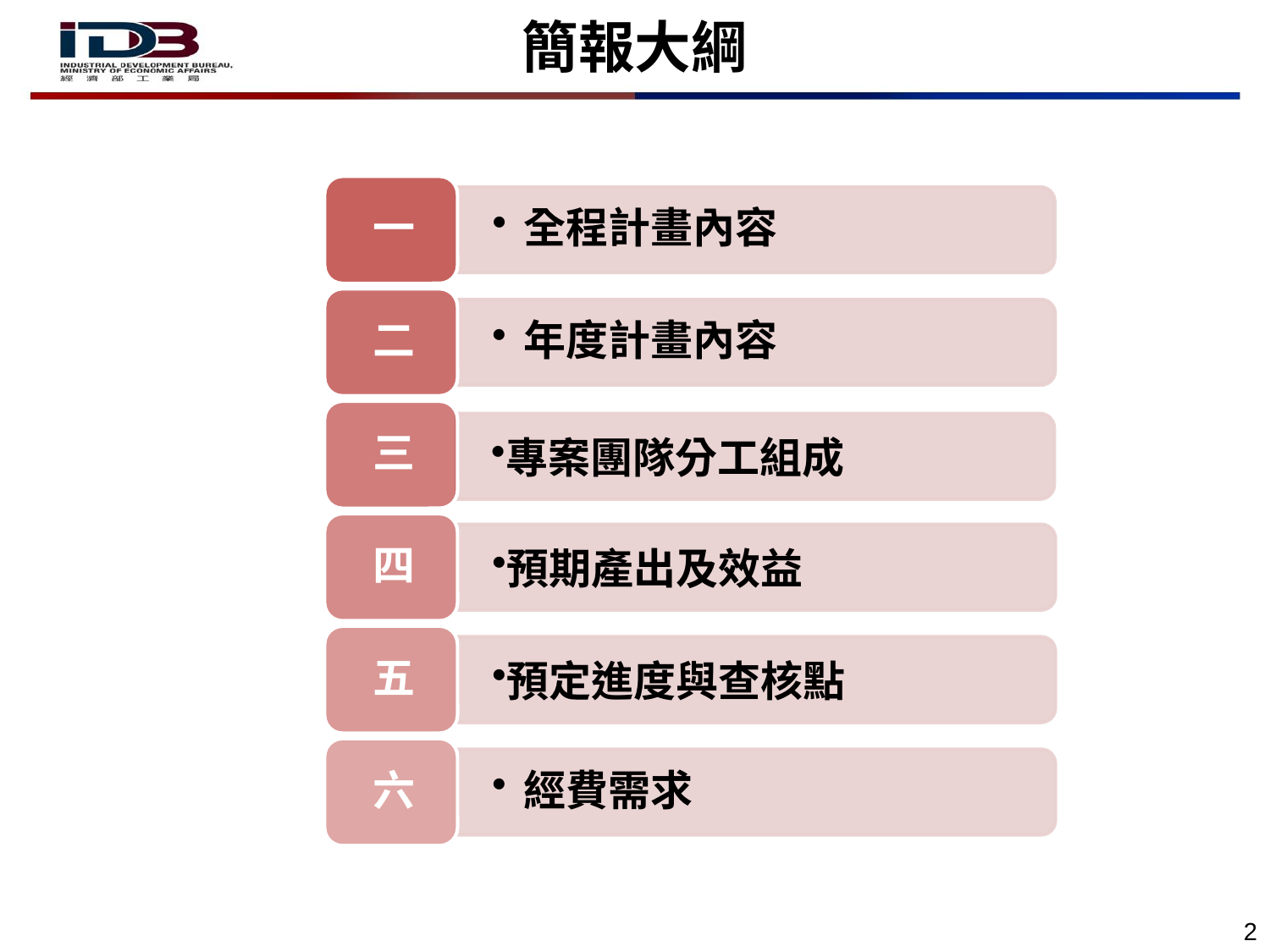

簡報大綱
全程計畫內容
一
年度計畫內容
二
專案團隊分工組成
三
預期產出及效益
四
預定進度與查核點
五
經費需求
六